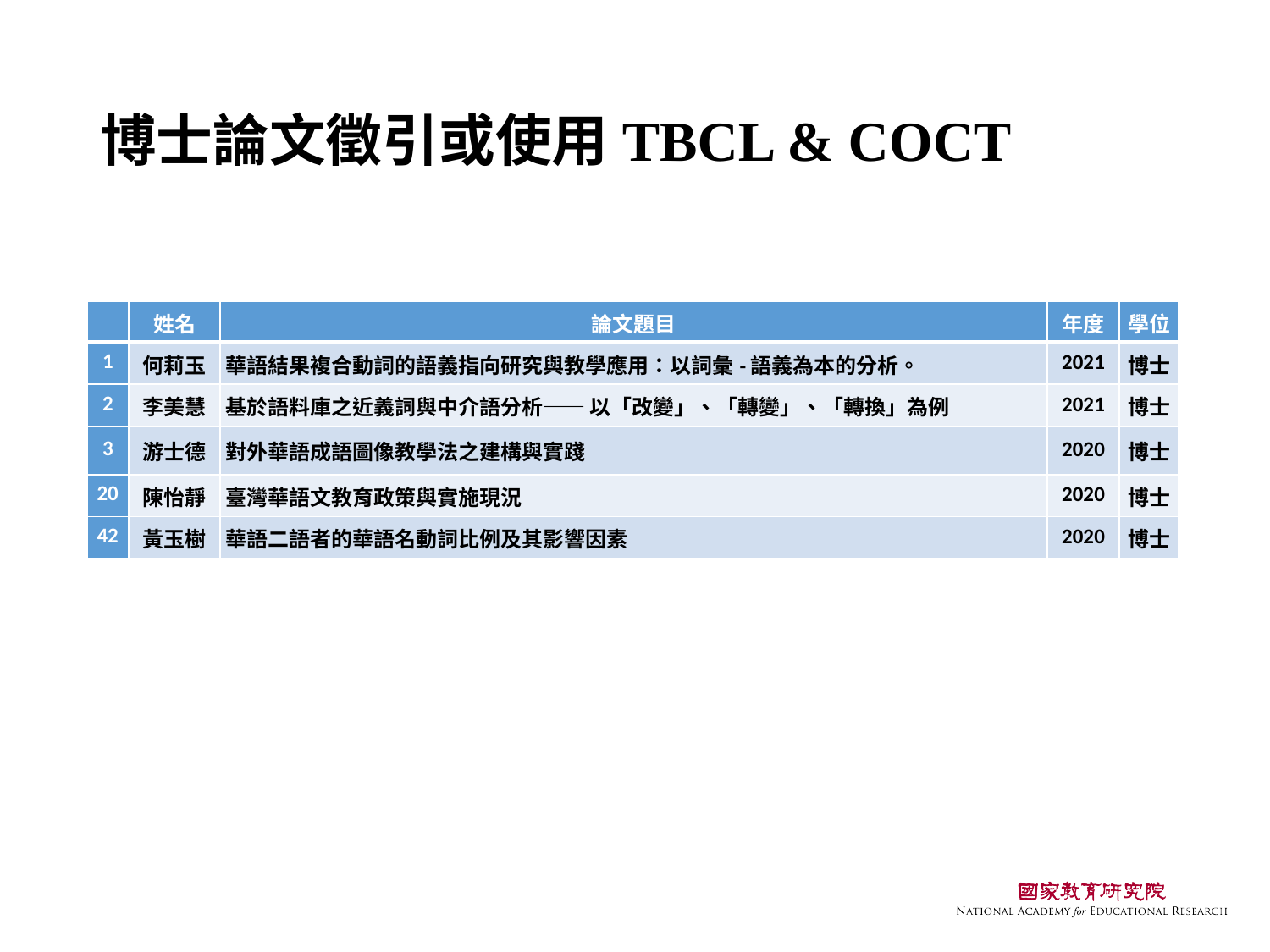

# 博士論文徵引或使用TBCL & COCT
|  | 姓名 | 論文題目 | 年度 | 學位 |
| --- | --- | --- | --- | --- |
| 1 | 何莉玉 | 華語結果複合動詞的語義指向研究與教學應用：以詞彙-語義為本的分析。 | 2021 | 博士 |
| 2 | 李美慧 | 基於語料庫之近義詞與中介語分析—— 以「改變」、「轉變」、「轉換」為例 | 2021 | 博士 |
| 3 | 游士德 | 對外華語成語圖像教學法之建構與實踐 | 2020 | 博士 |
| 20 | 陳怡靜 | 臺灣華語文教育政策與實施現況 | 2020 | 博士 |
| 42 | 黃玉樹 | 華語二語者的華語名動詞比例及其影響因素 | 2020 | 博士 |